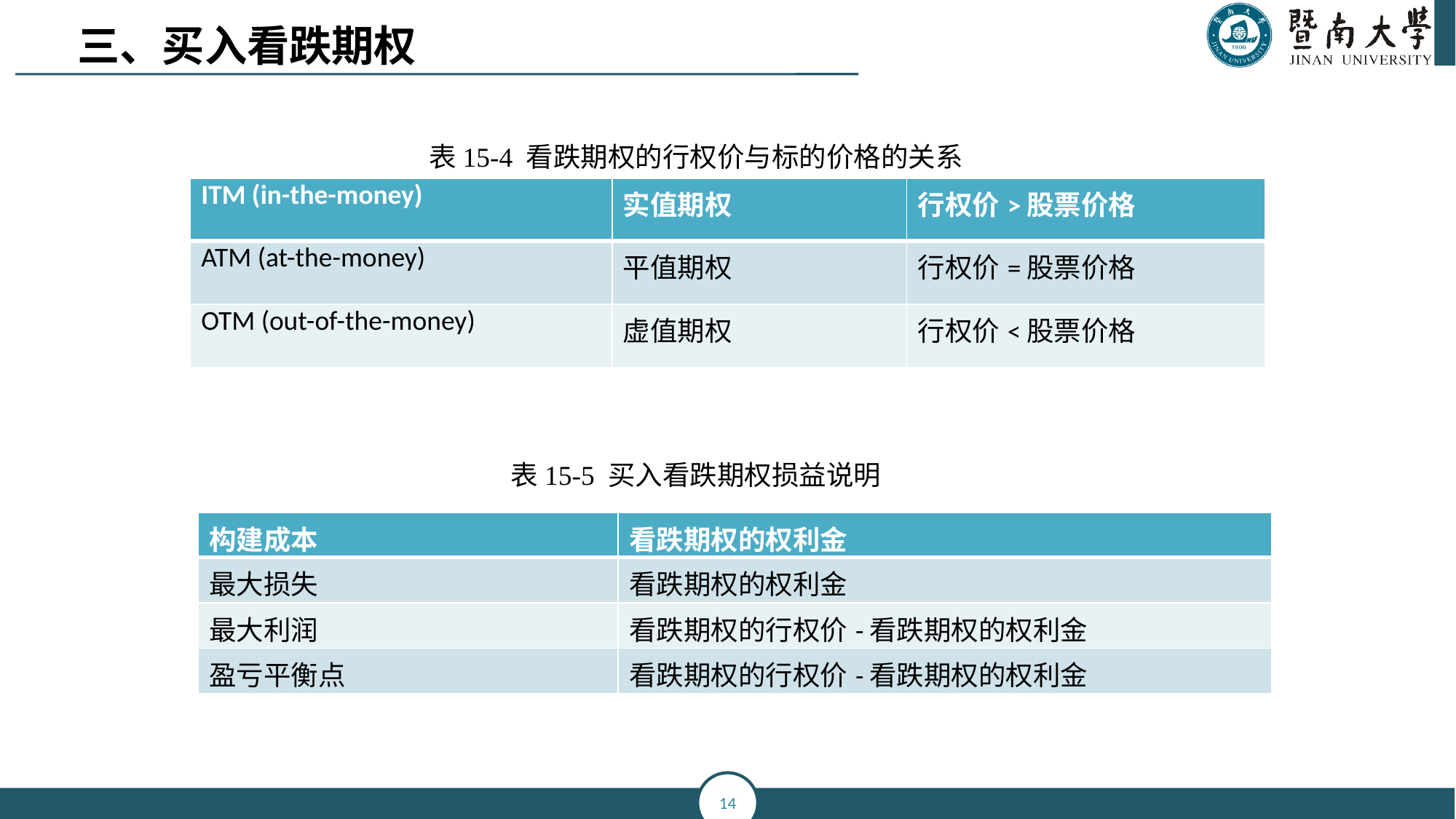

三、买入看跌期权

表15-4 看跌期权的行权价与标的价格的关系
| ITM (in-the-money) | 实值期权 | 行权价>股票价格 |
| --- | --- | --- |
| ATM (at-the-money) | 平值期权 | 行权价=股票价格 |
| OTM (out-of-the-money) | 虚值期权 | 行权价<股票价格 |
表15-5 买入看跌期权损益说明
| 构建成本 | 看跌期权的权利金 |
| --- | --- |
| 最大损失 | 看跌期权的权利金 |
| 最大利润 | 看跌期权的行权价-看跌期权的权利金 |
| 盈亏平衡点 | 看跌期权的行权价-看跌期权的权利金 |